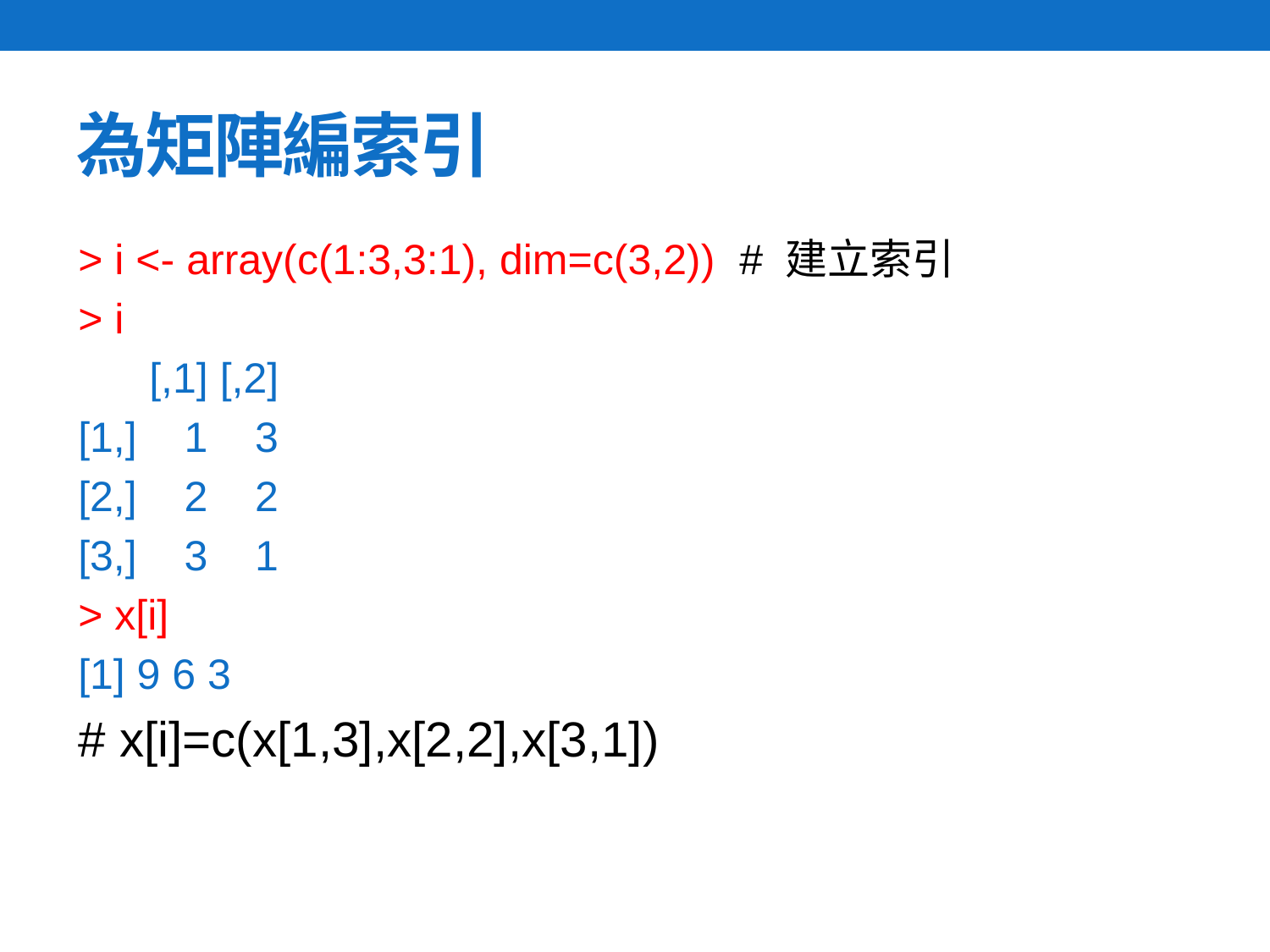

# 為矩陣編索引
> i <- array(c(1:3,3:1), dim=c(3,2))  # 建立索引
> i
      [,1] [,2]
[1,]    1    3
[2,]    2    2
[3,]    3    1
> x[i]
[1] 9 6 3
# x[i]=c(x[1,3],x[2,2],x[3,1])